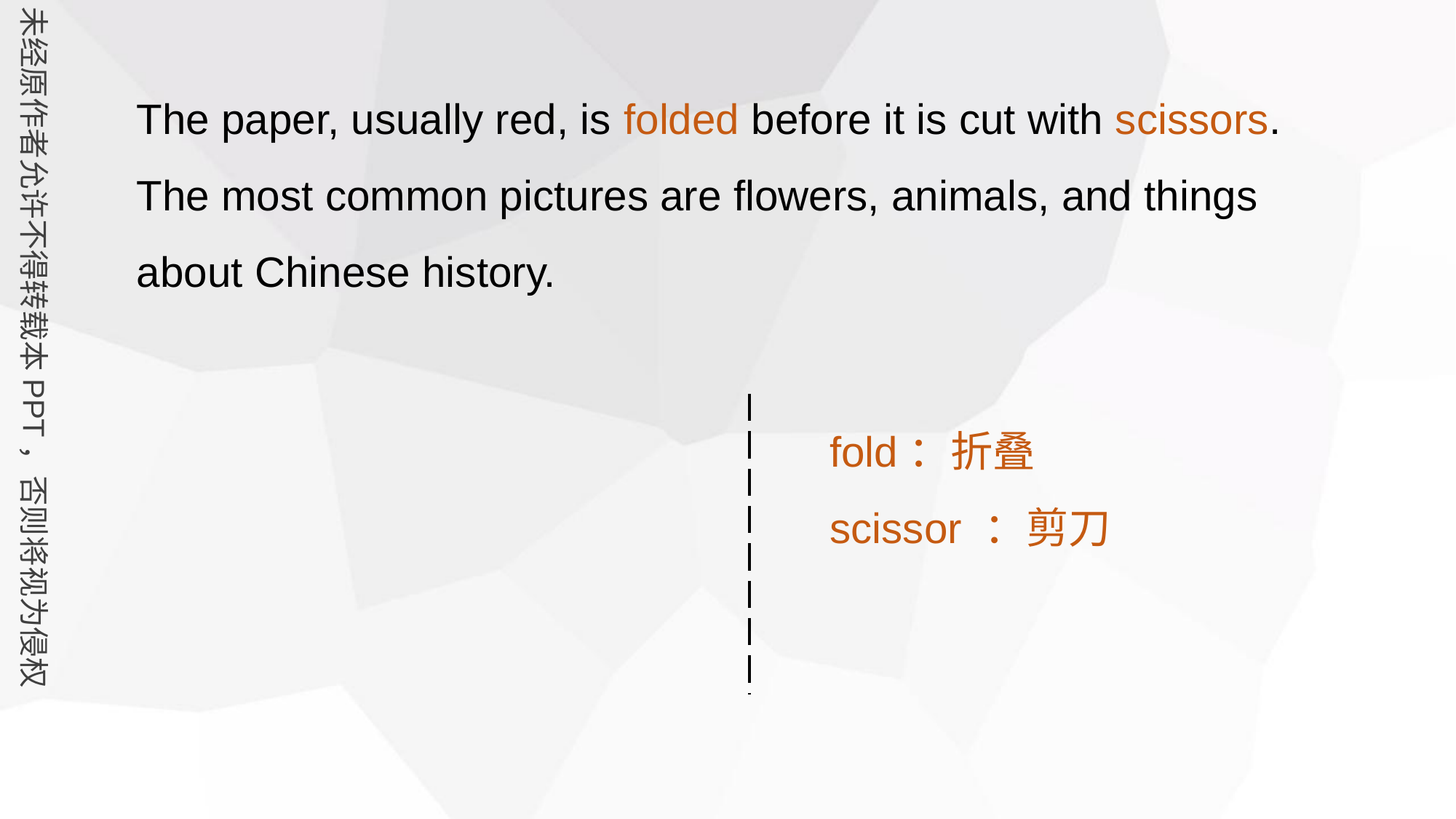

The paper, usually red, is folded before it is cut with scissors. The most common pictures are flowers, animals, and things about Chinese history.
fold：折叠
scissor ：剪刀